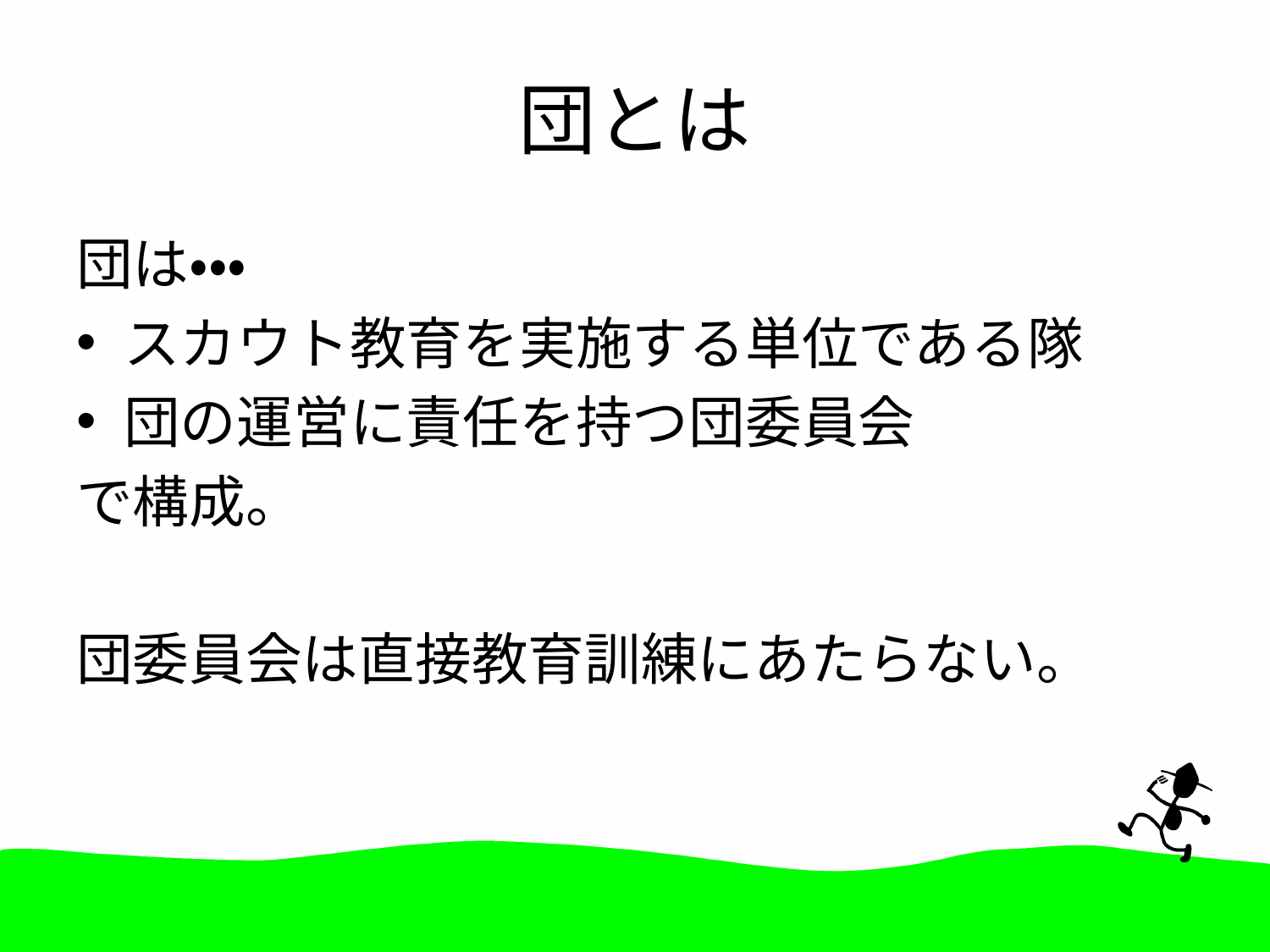

# 団とは
団は・・・
スカウト教育を実施する単位である隊
団の運営に責任を持つ団委員会
で構成。

団委員会は直接教育訓練にあたらない。